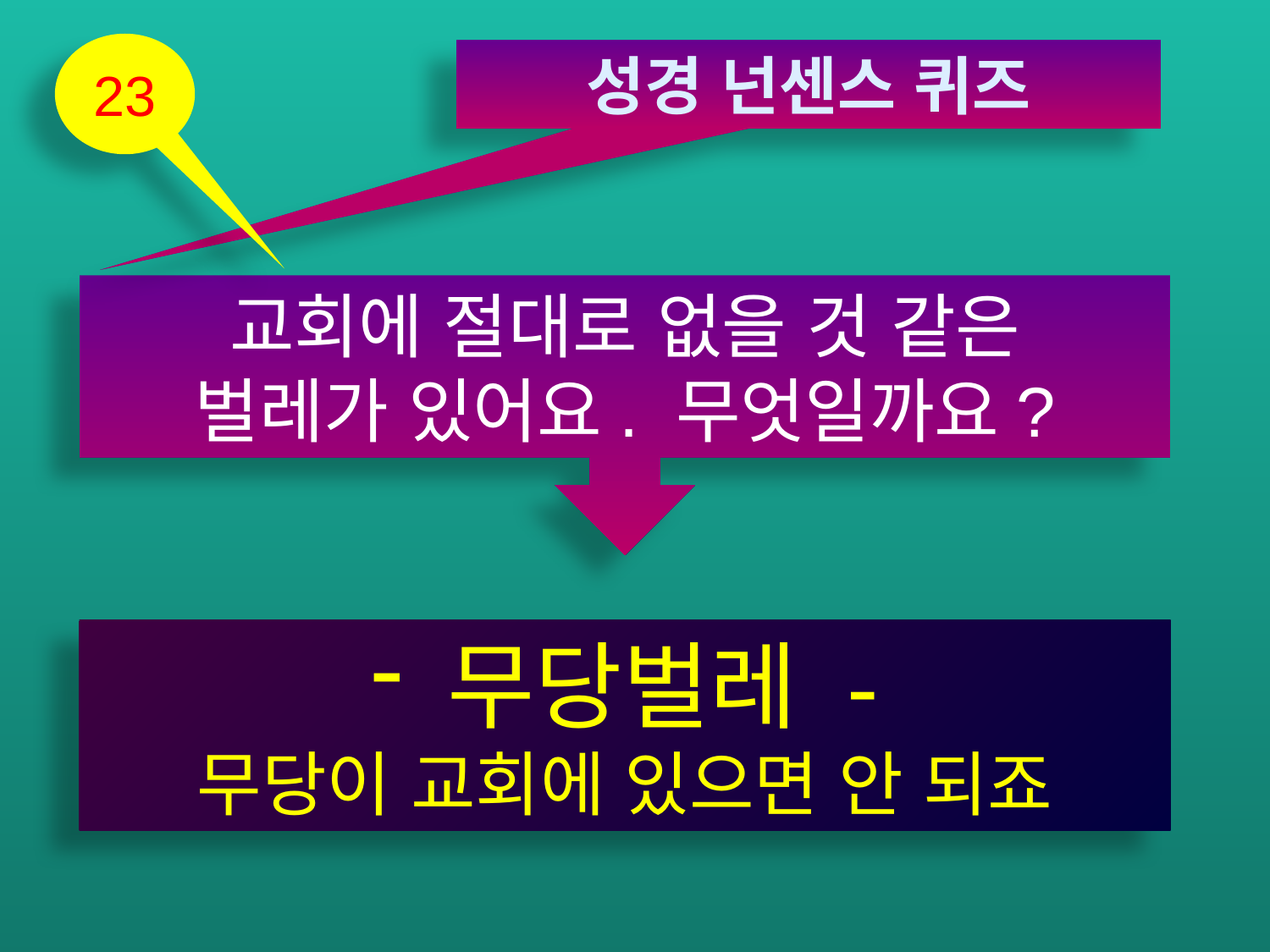

23
성경 넌센스 퀴즈
교회에 절대로 없을 것 같은
벌레가 있어요. 무엇일까요?
 무당벌레 -
무당이 교회에 있으면 안 되죠